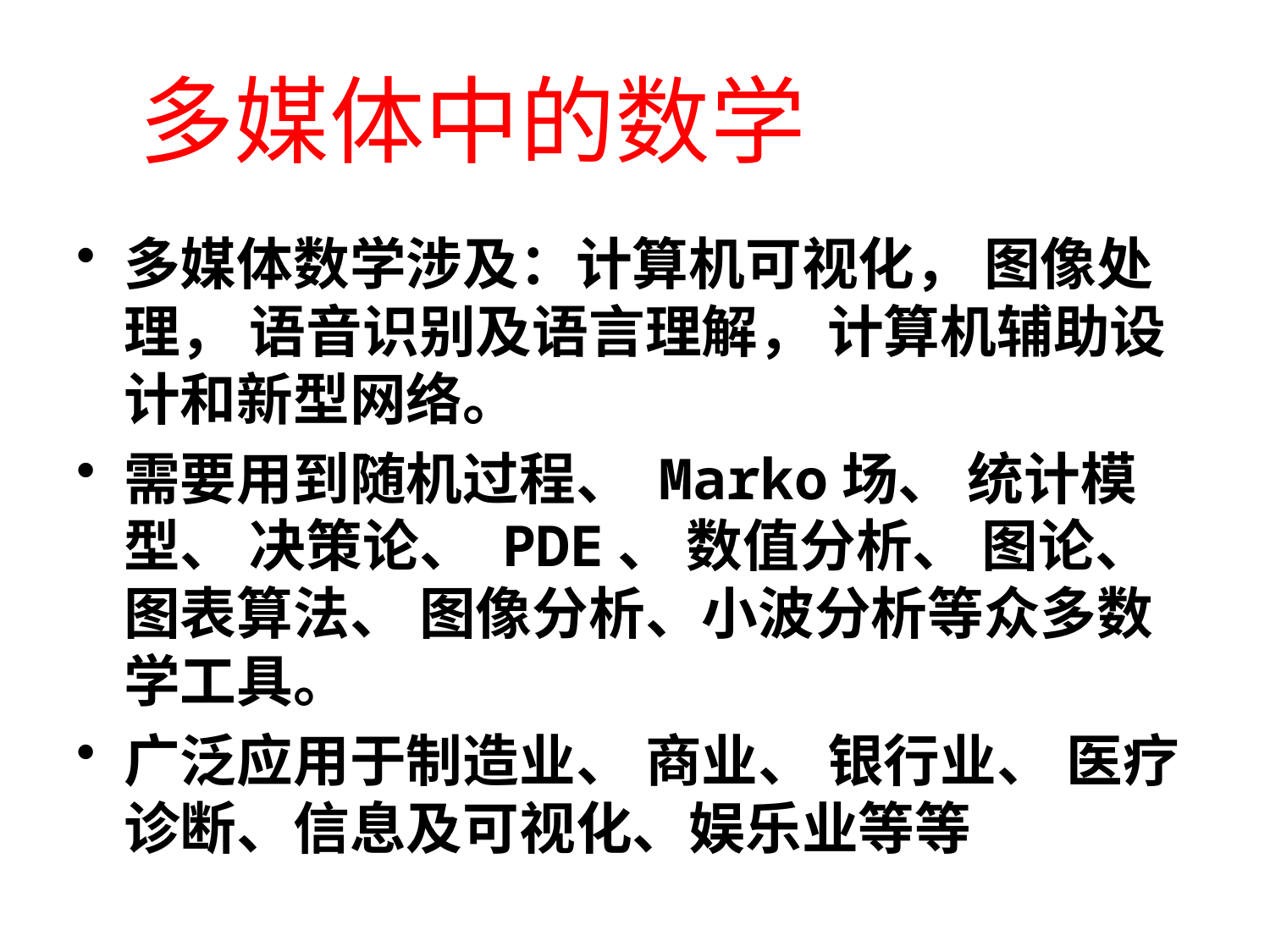

# 多媒体中的数学
多媒体数学涉及：计算机可视化， 图像处理， 语音识别及语言理解， 计算机辅助设计和新型网络。
需要用到随机过程、 Marko场、 统计模型、 决策论、 PDE、 数值分析、 图论、 图表算法、 图像分析、小波分析等众多数学工具。
广泛应用于制造业、 商业、 银行业、 医疗诊断、信息及可视化、娱乐业等等